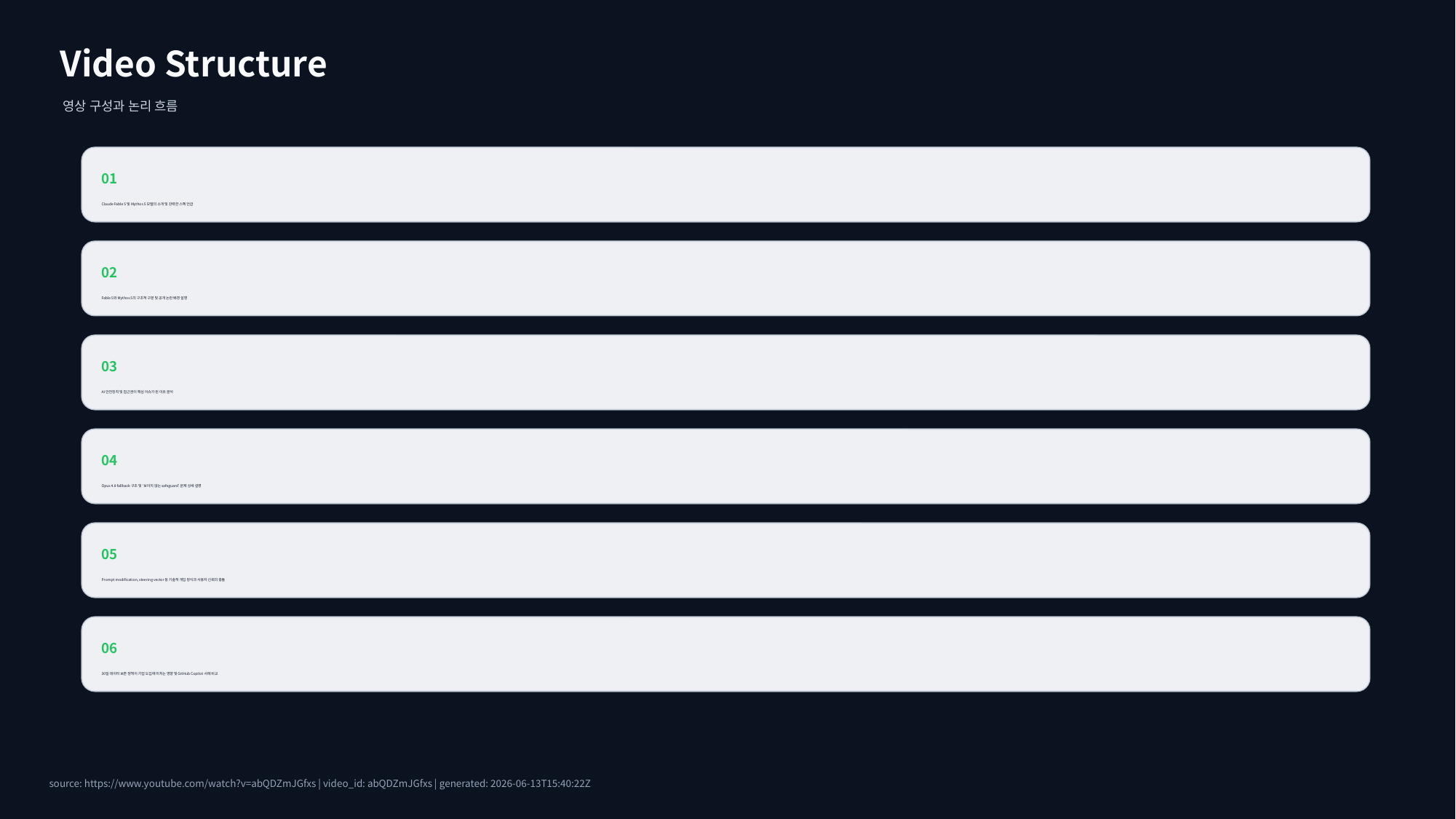

Video Structure
영상 구성과 논리 흐름

01
Claude Fable 5 및 Mythos 5 모델의 소개 및 강력한 스펙 언급

02
Fable 5와 Mythos 5의 구조적 구분 및 공개 논란 배경 설명

03
AI 안전장치 및 접근권이 핵심 이슈가 된 이유 분석

04
Opus 4.8 fallback 구조 및 '보이지 않는 safeguard' 문제 상세 설명

05
Prompt modification, steering vector 등 기술적 개입 방식과 사용자 신뢰의 충돌

06
30일 데이터 보존 정책이 기업 도입에 미치는 영향 및 GitHub Copilot 사례 비교
source: https://www.youtube.com/watch?v=abQDZmJGfxs | video_id: abQDZmJGfxs | generated: 2026-06-13T15:40:22Z